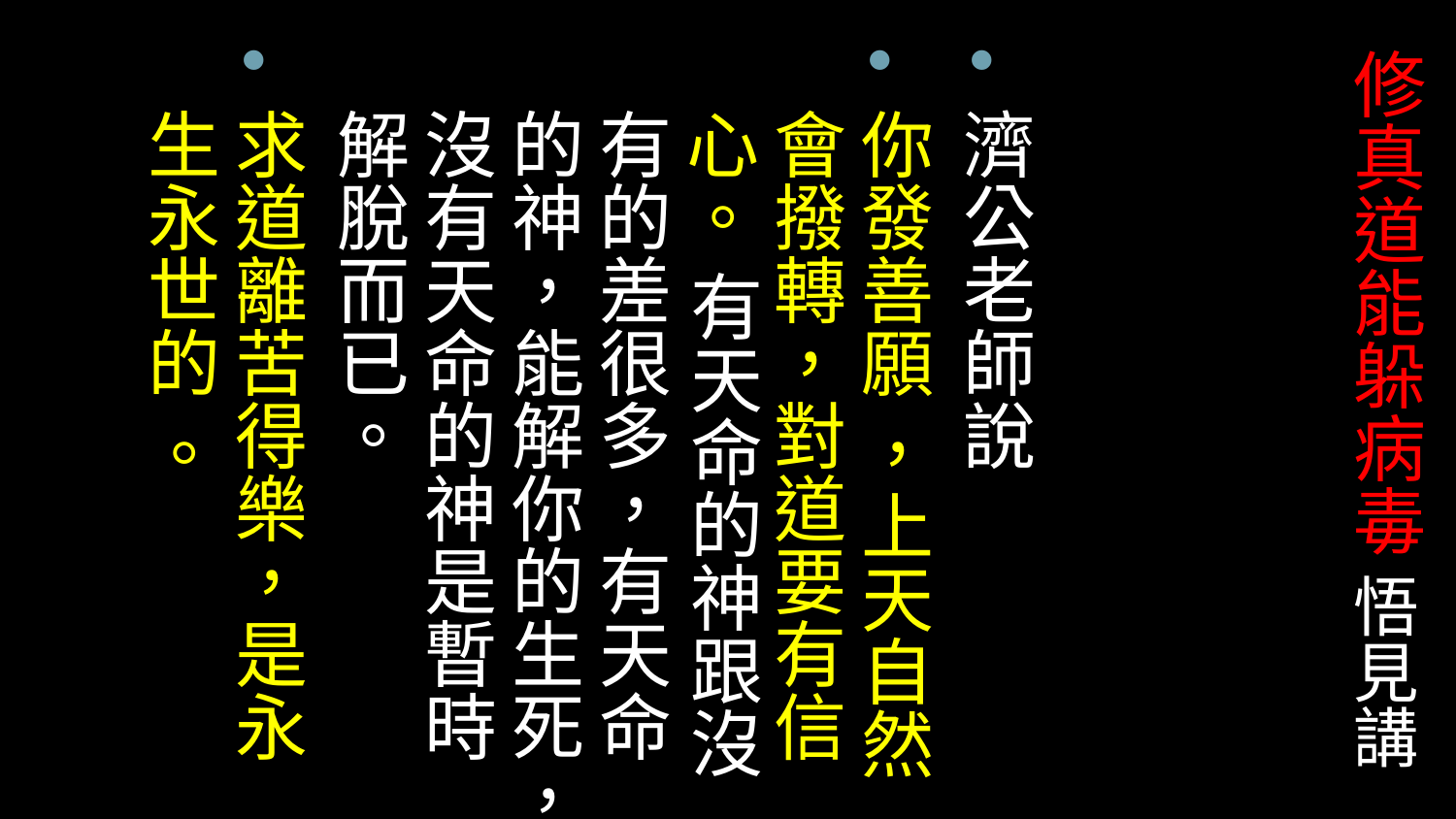

# 修真道能躲病毒 悟見講
濟公老師說
你發善願 ，上天自然會撥轉，對道要有信心。 有天命的神跟沒有的差很多，有天命的神，能解你的生死，沒有天命的神是暫時解脫而已。
求道離苦得樂，是永生永世的 。